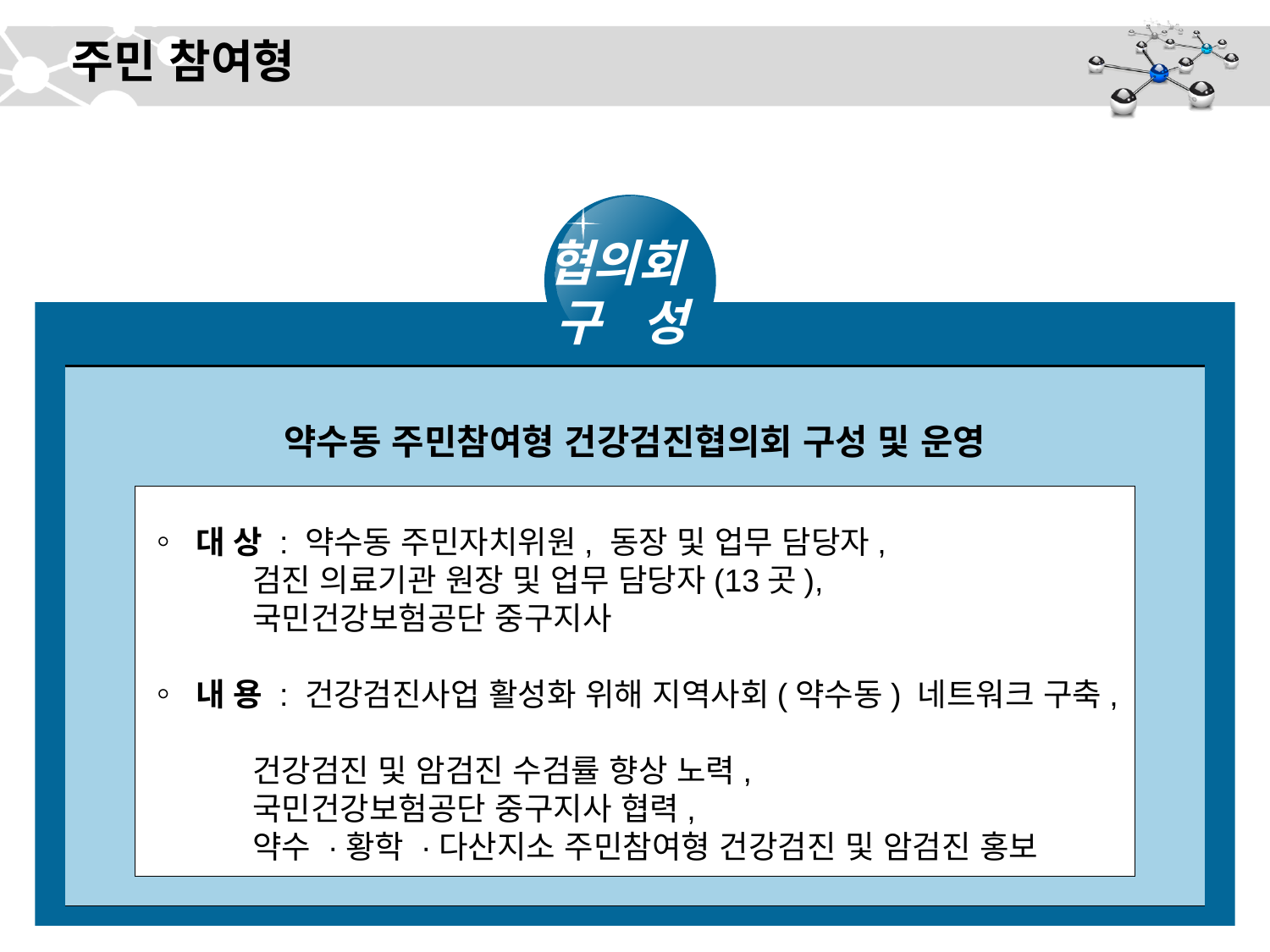

# 주민 참여형

협의회
구   성

| 약수동 주민참여형 건강검진협의회 구성 및 운영 |
| --- |

|  |
| --- |
◦ 대 상 : 약수동 주민자치위원, 동장 및 업무 담당자,
           검진 의료기관 원장 및 업무 담당자(13곳),
           국민건강보험공단 중구지사

◦ 내 용 : 건강검진사업 활성화 위해 지역사회(약수동) 네트워크 구축,
           건강검진 및 암검진 수검률 향상 노력,
           국민건강보험공단 중구지사 협력,
           약수 ·황학 ·다산지소 주민참여형 건강검진 및 암검진 홍보